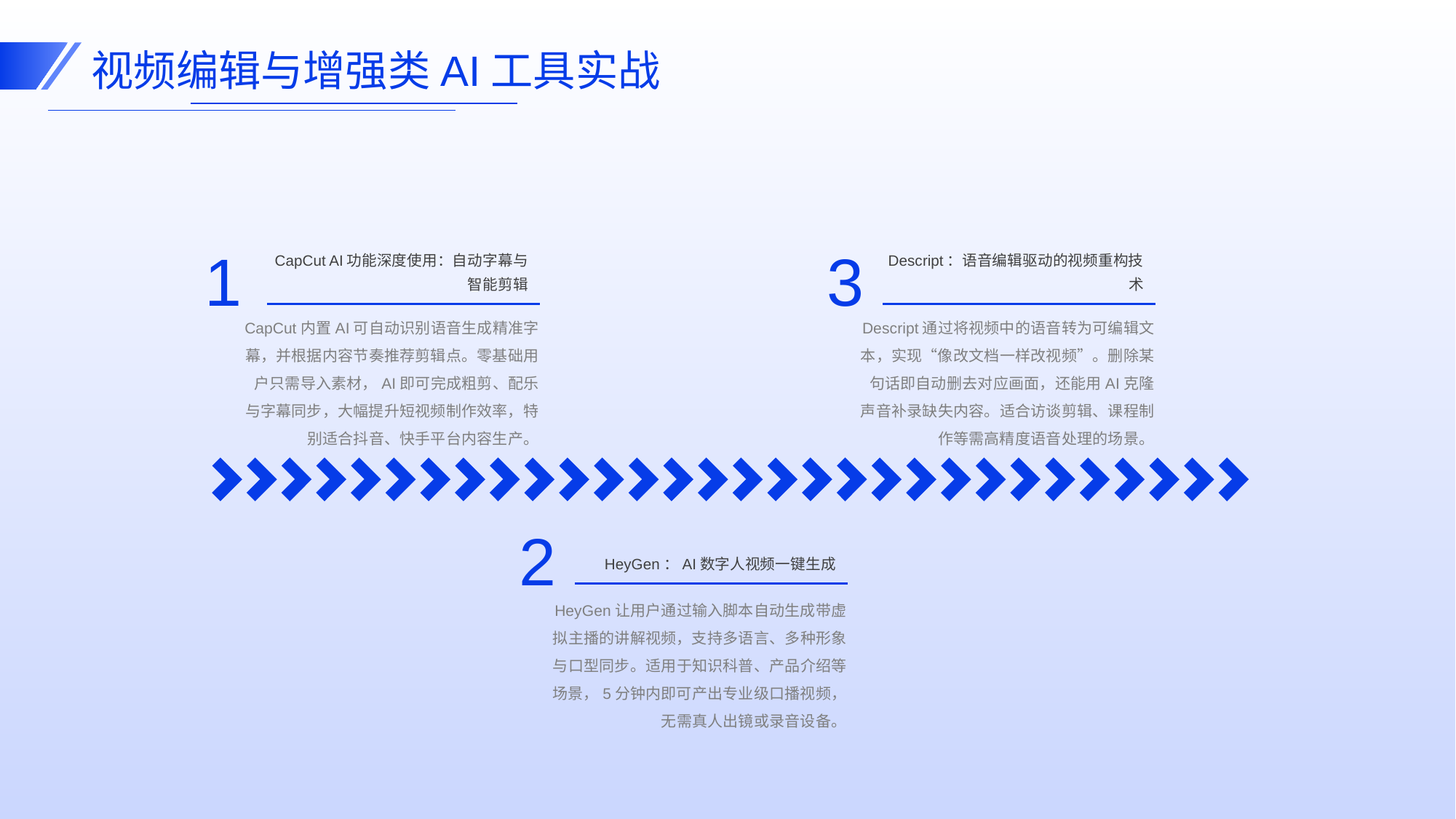

视频编辑与增强类AI工具实战

1
3
CapCut AI功能深度使用：自动字幕与智能剪辑
Descript：语音编辑驱动的视频重构技术
CapCut内置AI可自动识别语音生成精准字幕，并根据内容节奏推荐剪辑点。零基础用户只需导入素材，AI即可完成粗剪、配乐与字幕同步，大幅提升短视频制作效率，特别适合抖音、快手平台内容生产。
Descript通过将视频中的语音转为可编辑文本，实现“像改文档一样改视频”。删除某句话即自动删去对应画面，还能用AI克隆声音补录缺失内容。适合访谈剪辑、课程制作等需高精度语音处理的场景。

2
HeyGen：AI数字人视频一键生成
HeyGen让用户通过输入脚本自动生成带虚拟主播的讲解视频，支持多语言、多种形象与口型同步。适用于知识科普、产品介绍等场景，5分钟内即可产出专业级口播视频，无需真人出镜或录音设备。